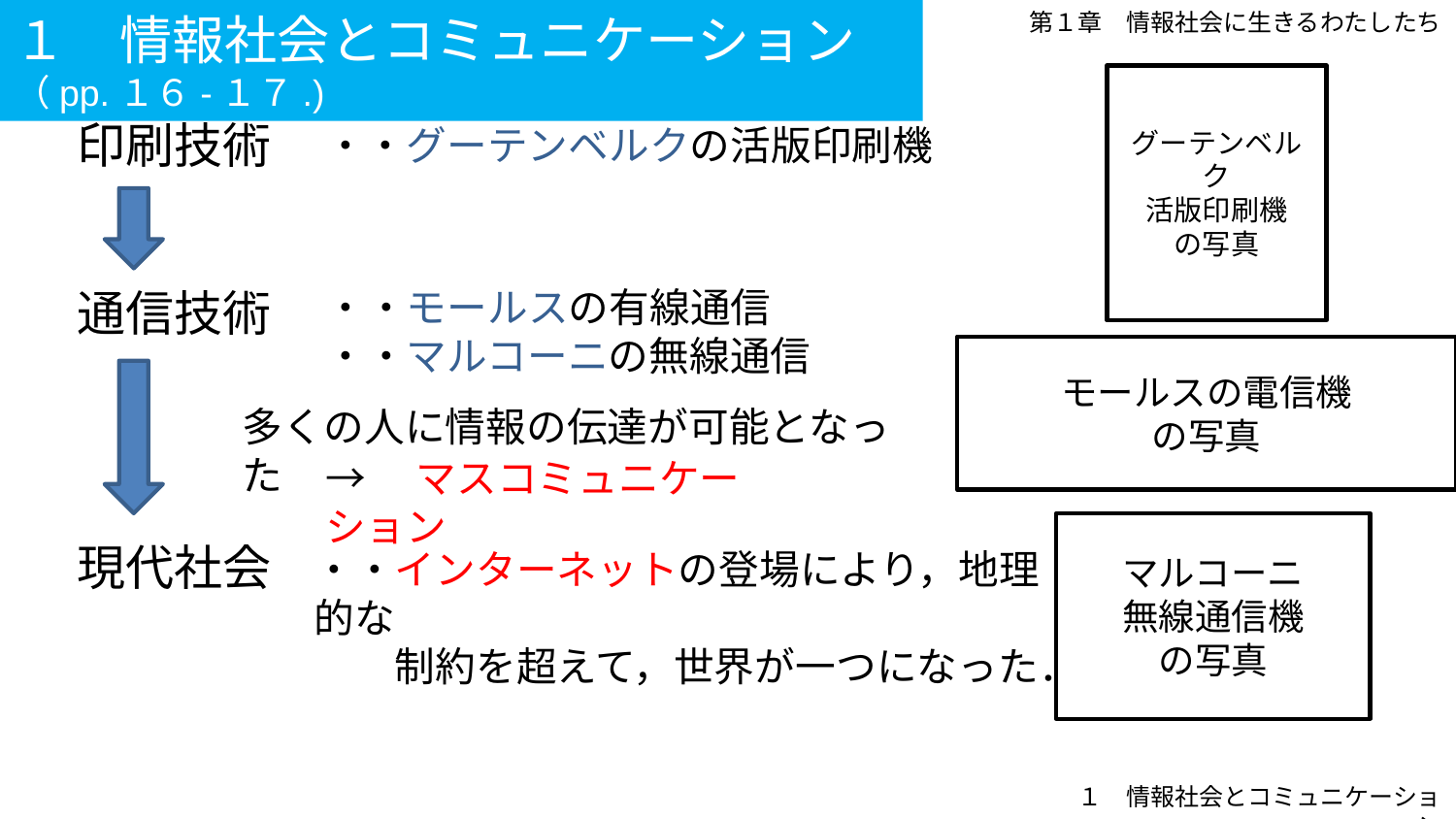

１　情報社会とコミュニケーション（pp.１６-１７.)
第１章　情報社会に生きるわたしたち
グーテンベルク
活版印刷機
の写真
印刷技術
・・グーテンベルクの活版印刷機

・・モールスの有線通信
・・マルコーニの無線通信
通信技術
モールスの電信機
の写真

多くの人に情報の伝達が可能となった
→　マスコミュニケーション
マルコーニ
無線通信機
の写真
現代社会
・・インターネットの登場により，地理的な
　　制約を超えて，世界が一つになった．
１　情報社会とコミュニケーション